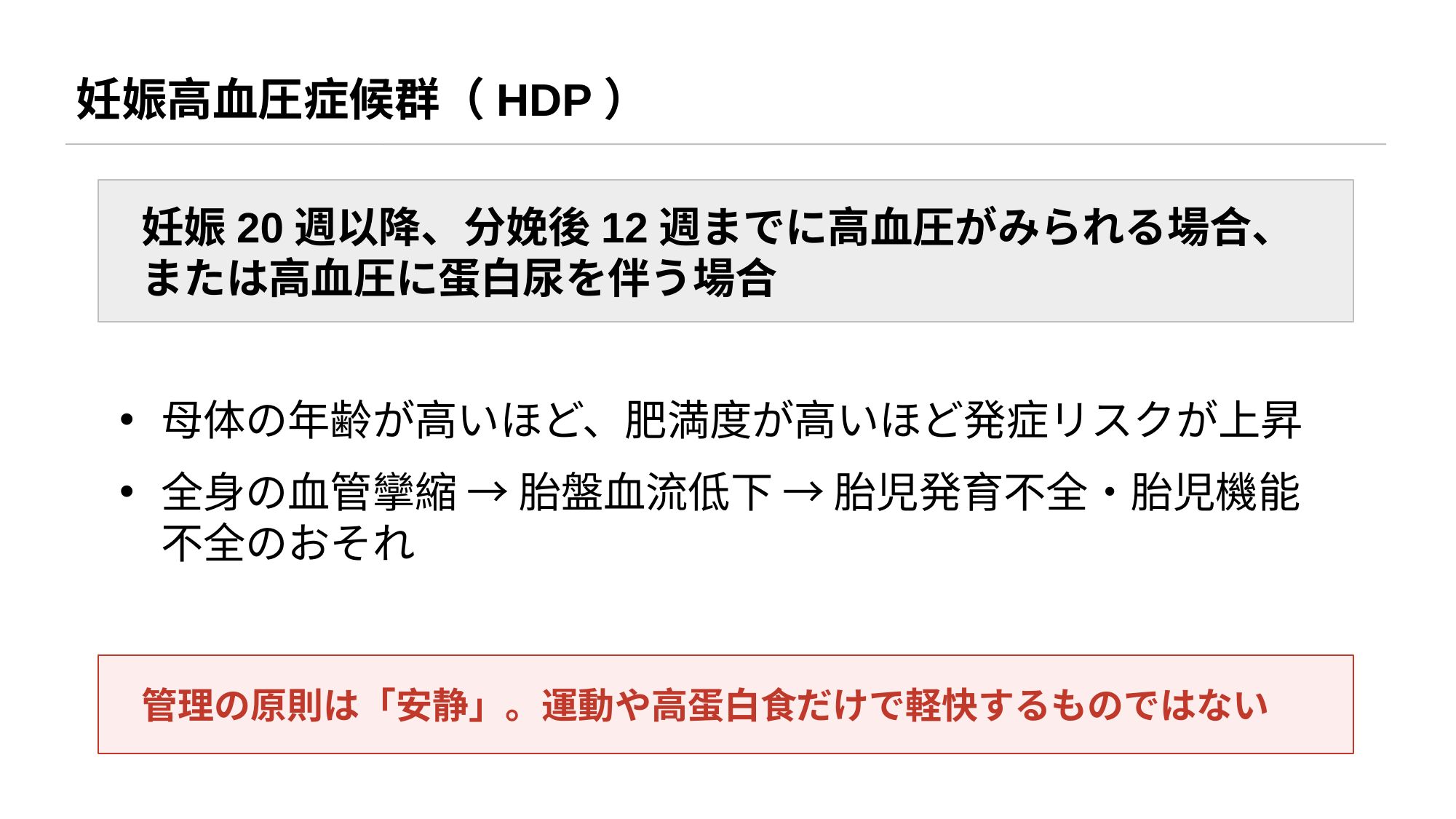

妊娠高血圧症候群（HDP）

妊娠20週以降、分娩後12週までに高血圧がみられる場合、
または高血圧に蛋白尿を伴う場合
母体の年齢が高いほど、肥満度が高いほど発症リスクが上昇
全身の血管攣縮 → 胎盤血流低下 → 胎児発育不全・胎児機能不全のおそれ

管理の原則は「安静」。運動や高蛋白食だけで軽快するものではない